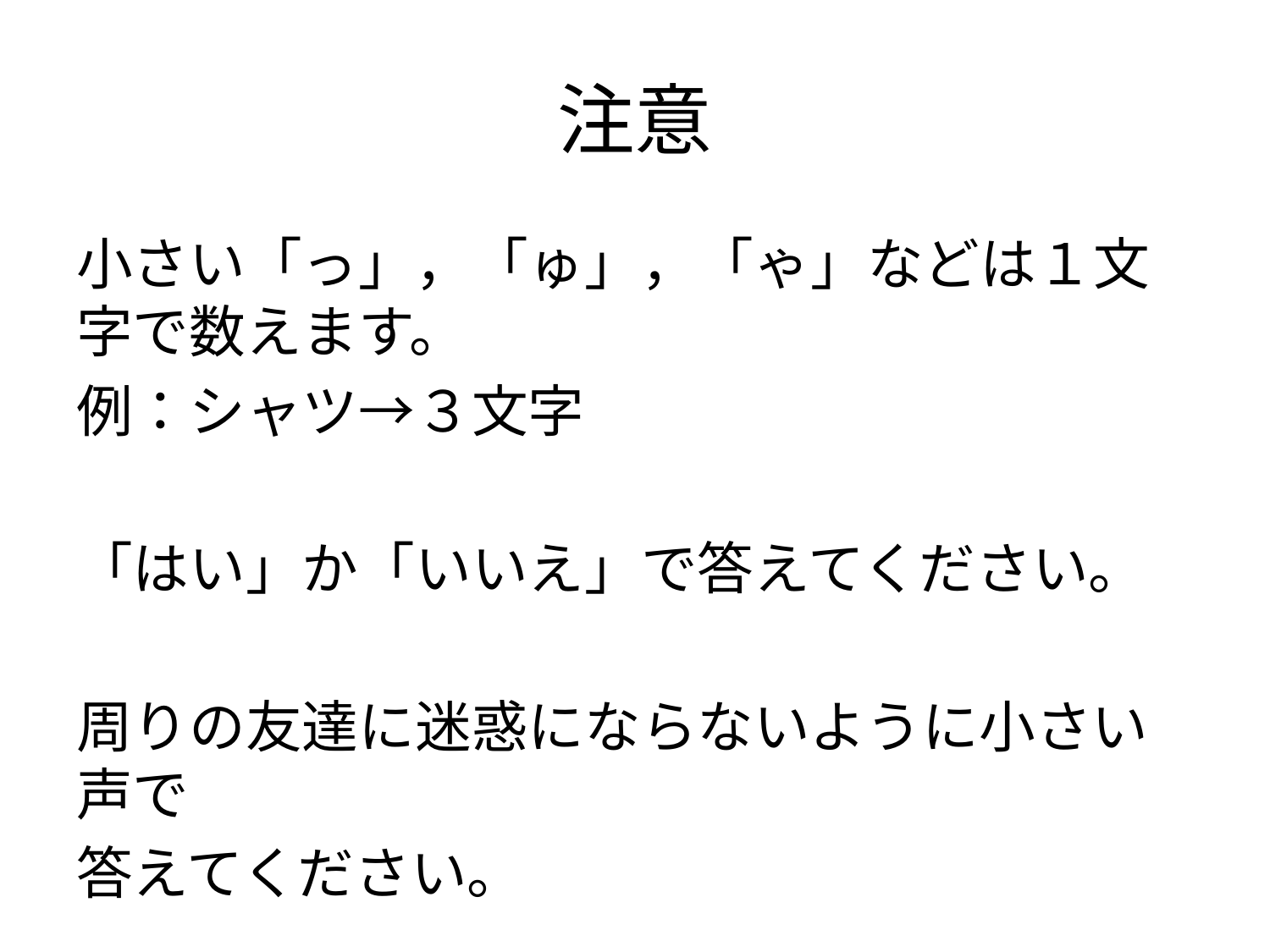

# 注意
小さい「っ」，「ゅ」，「ゃ」などは１文字で数えます。
例：シャツ→３文字

「はい」か「いいえ」で答えてください。

周りの友達に迷惑にならないように小さい声で
答えてください。